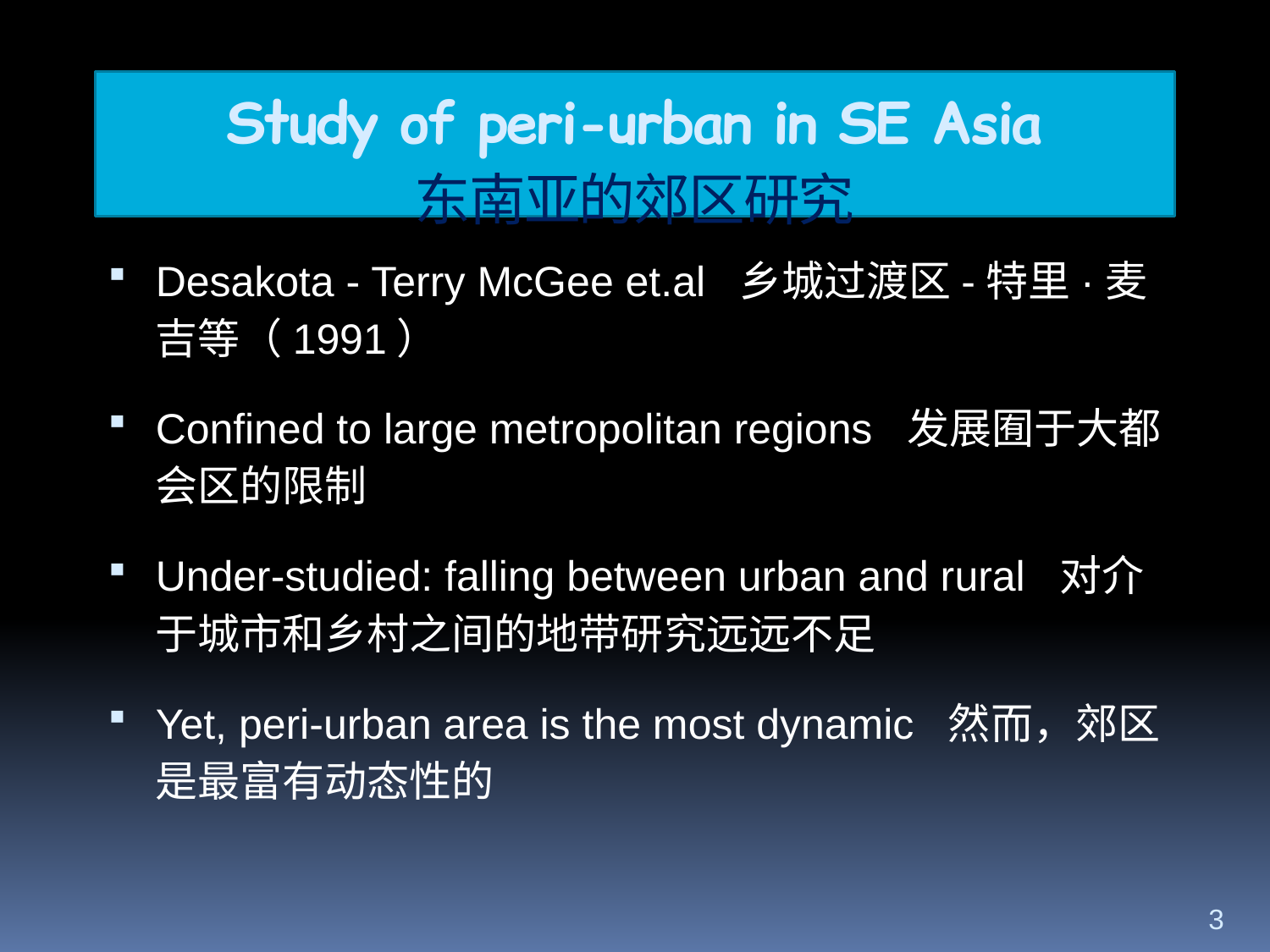

Study of peri-urban in SE Asia
东南亚的郊区研究
Desakota - Terry McGee et.al  乡城过渡区-特里·麦吉等（1991）
Confined to large metropolitan regions  发展囿于大都会区的限制
Under-studied: falling between urban and rural  对介于城市和乡村之间的地带研究远远不足
Yet, peri-urban area is the most dynamic  然而，郊区是最富有动态性的
3